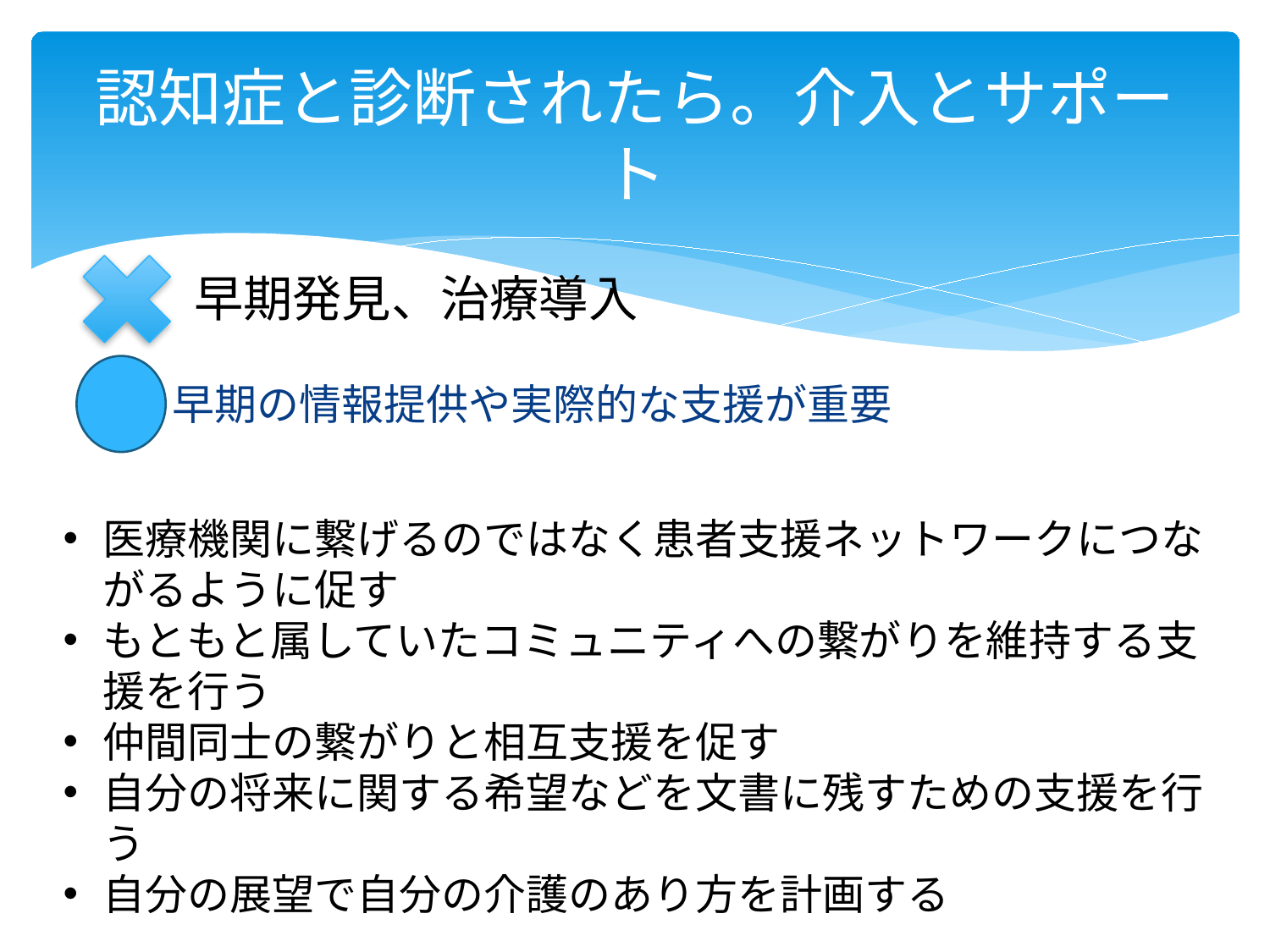

# 認知症と診断されたら。介入とサポート

早期発見、治療導入

早期の情報提供や実際的な支援が重要
医療機関に繋げるのではなく患者支援ネットワークにつながるように促す
もともと属していたコミュニティへの繋がりを維持する支援を行う
仲間同士の繋がりと相互支援を促す
自分の将来に関する希望などを文書に残すための支援を行う
自分の展望で自分の介護のあり方を計画する